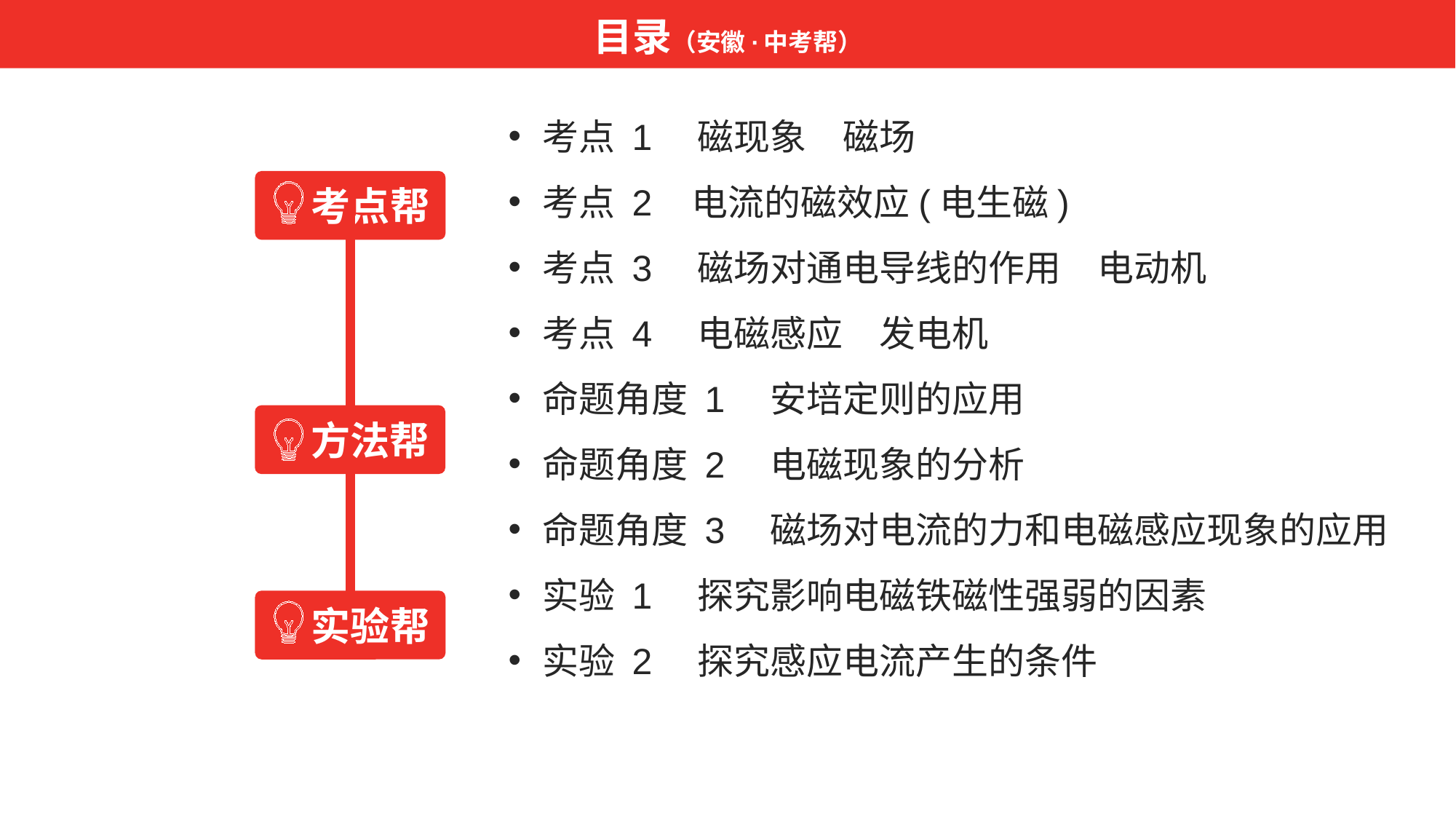

目录（安徽·中考帮）
考点 1　磁现象　磁场
考点 2   电流的磁效应(电生磁)
考点 3　磁场对通电导线的作用　电动机
考点 4　电磁感应　发电机
命题角度 1　安培定则的应用
命题角度 2　电磁现象的分析
命题角度 3　磁场对电流的力和电磁感应现象的应用
实验 1　探究影响电磁铁磁性强弱的因素
实验 2　探究感应电流产生的条件
考点帮

方法帮

实验帮